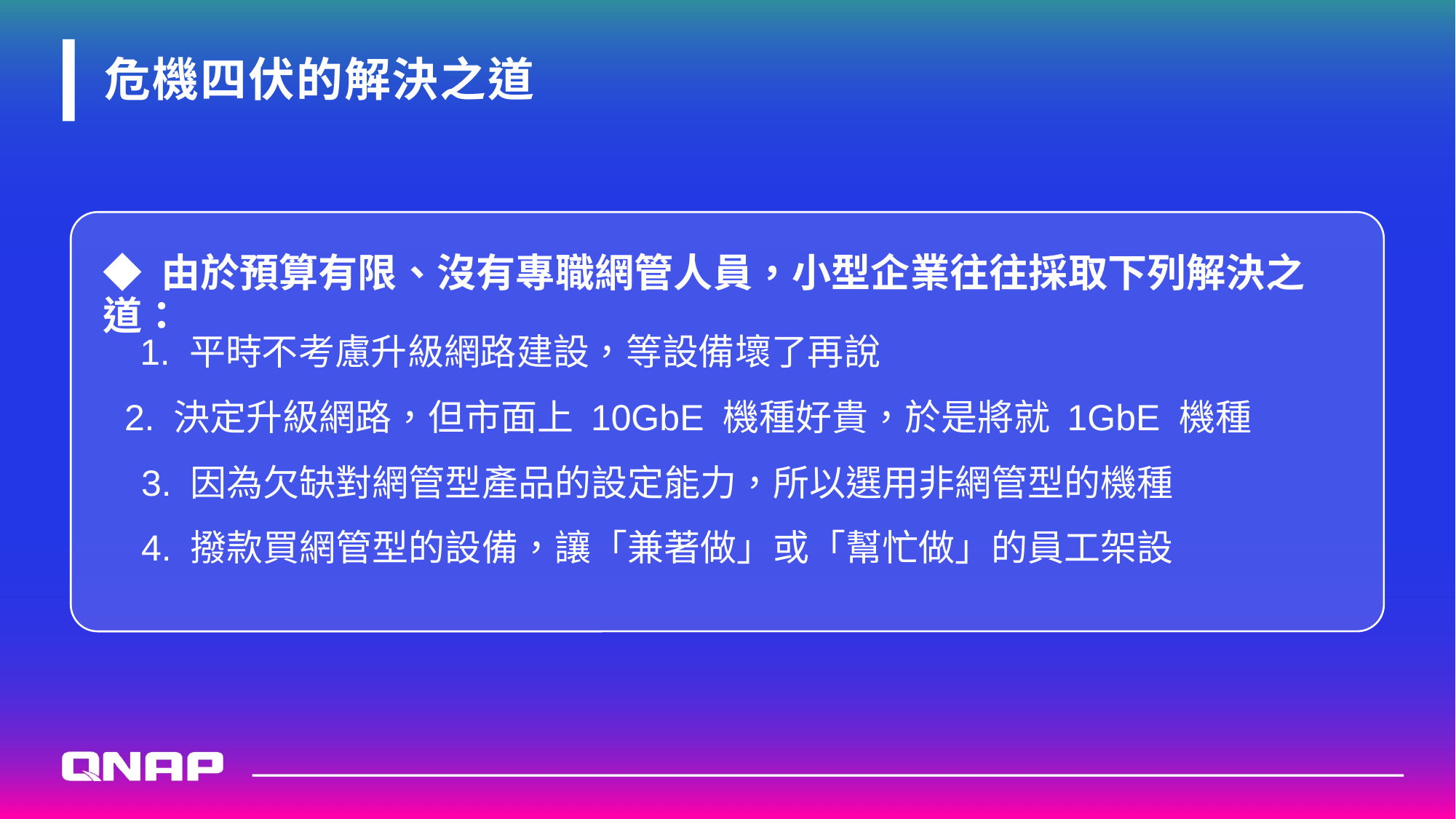

# 危機四伏的解決之道

◆ 由於預算有限、沒有專職網管人員，小型企業往往採取下列解決之道：
1. 平時不考慮升級網路建設，等設備壞了再說
2. 決定升級網路，但市面上 10GbE 機種好貴，於是將就 1GbE 機種
3. 因為欠缺對網管型產品的設定能力，所以選用非網管型的機種
4. 撥款買網管型的設備，讓「兼著做」或「幫忙做」的員工架設